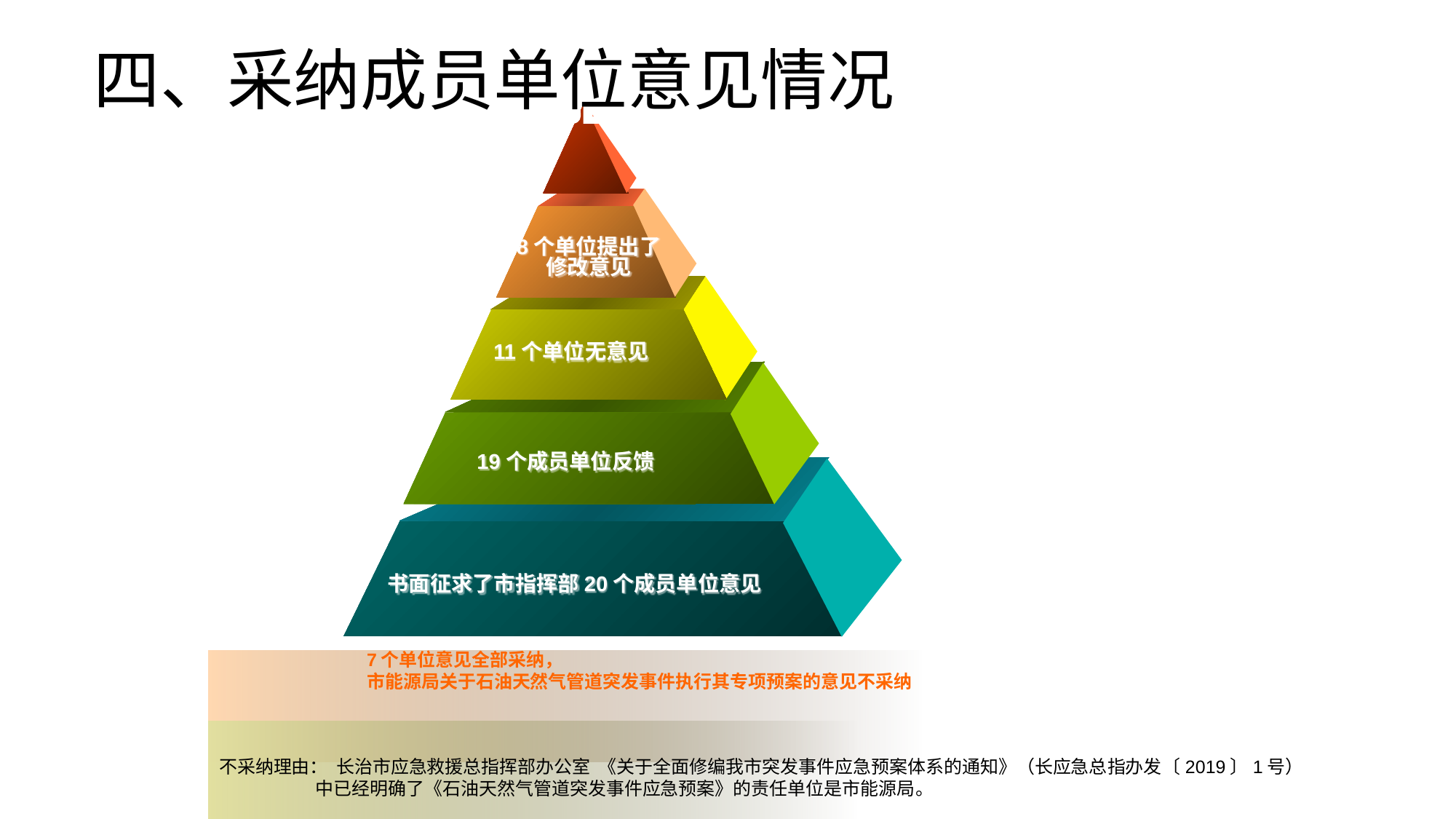

四、采纳成员单位意见情况
 eBusiness Perspective

( e-Business 혁신 단계 )
8个单位提出了
修改意见
11个单位无意见
19个成员单位反馈
书面征求了市指挥部20个成员单位意见
7个单位意见全部采纳，
市能源局关于石油天然气管道突发事件执行其专项预案的意见不采纳

不采纳理由：  长治市应急救援总指挥部办公室  《关于全面修编我市突发事件应急预案体系的通知》（长应急总指办发〔2019〕1号）
                       中已经明确了《石油天然气管道突发事件应急预案》的责任单位是市能源局。